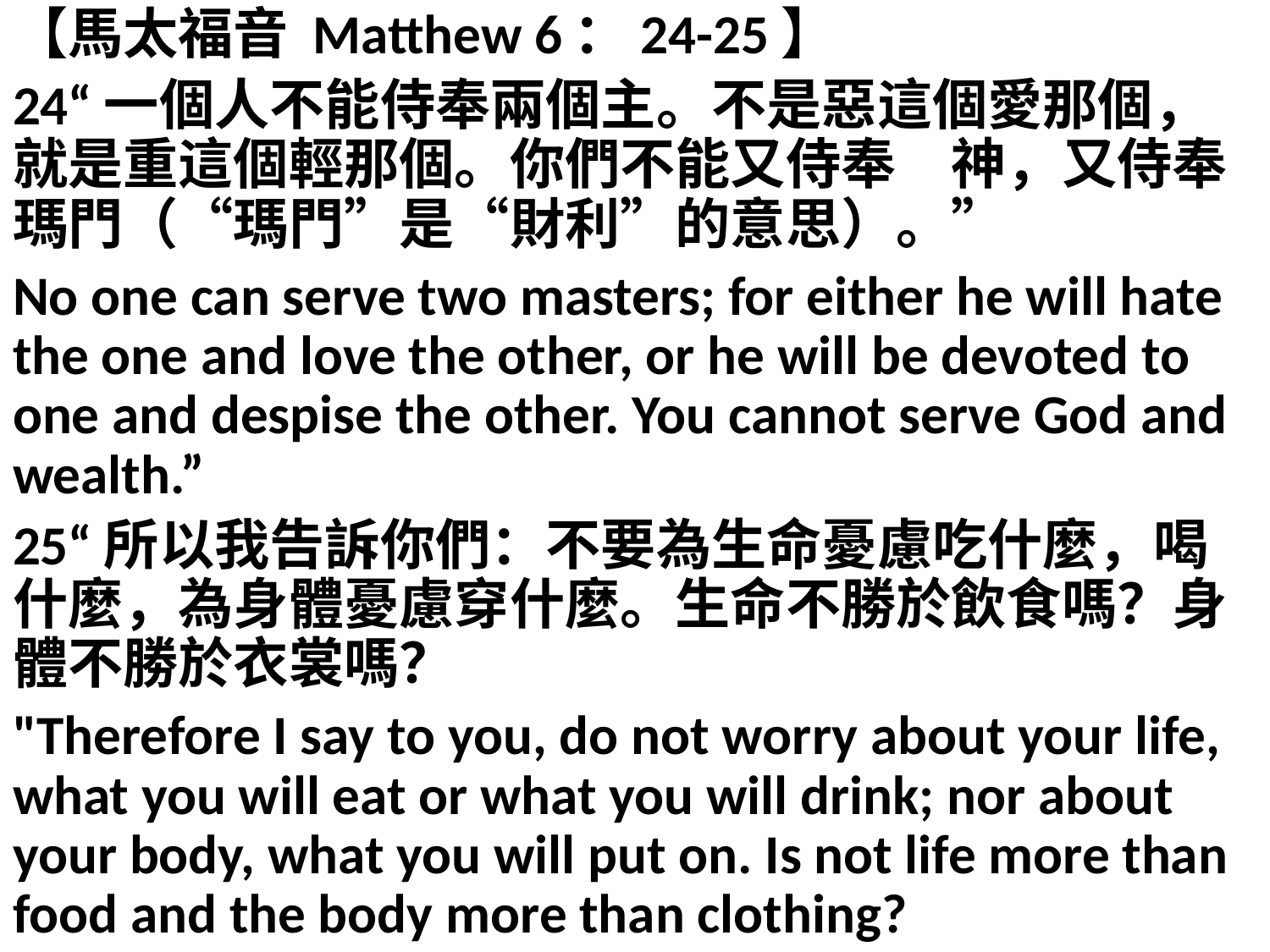

【馬太福音 Matthew 6：24-25】
24“一個人不能侍奉兩個主。不是惡這個愛那個，就是重這個輕那個。你們不能又侍奉　神，又侍奉瑪門（“瑪門”是“財利”的意思）。”
No one can serve two masters; for either he will hate the one and love the other, or he will be devoted to one and despise the other. You cannot serve God and wealth.”
25“所以我告訴你們：不要為生命憂慮吃什麼，喝什麼，為身體憂慮穿什麼。生命不勝於飲食嗎？身體不勝於衣裳嗎？
"Therefore I say to you, do not worry about your life, what you will eat or what you will drink; nor about your body, what you will put on. Is not life more than food and the body more than clothing?